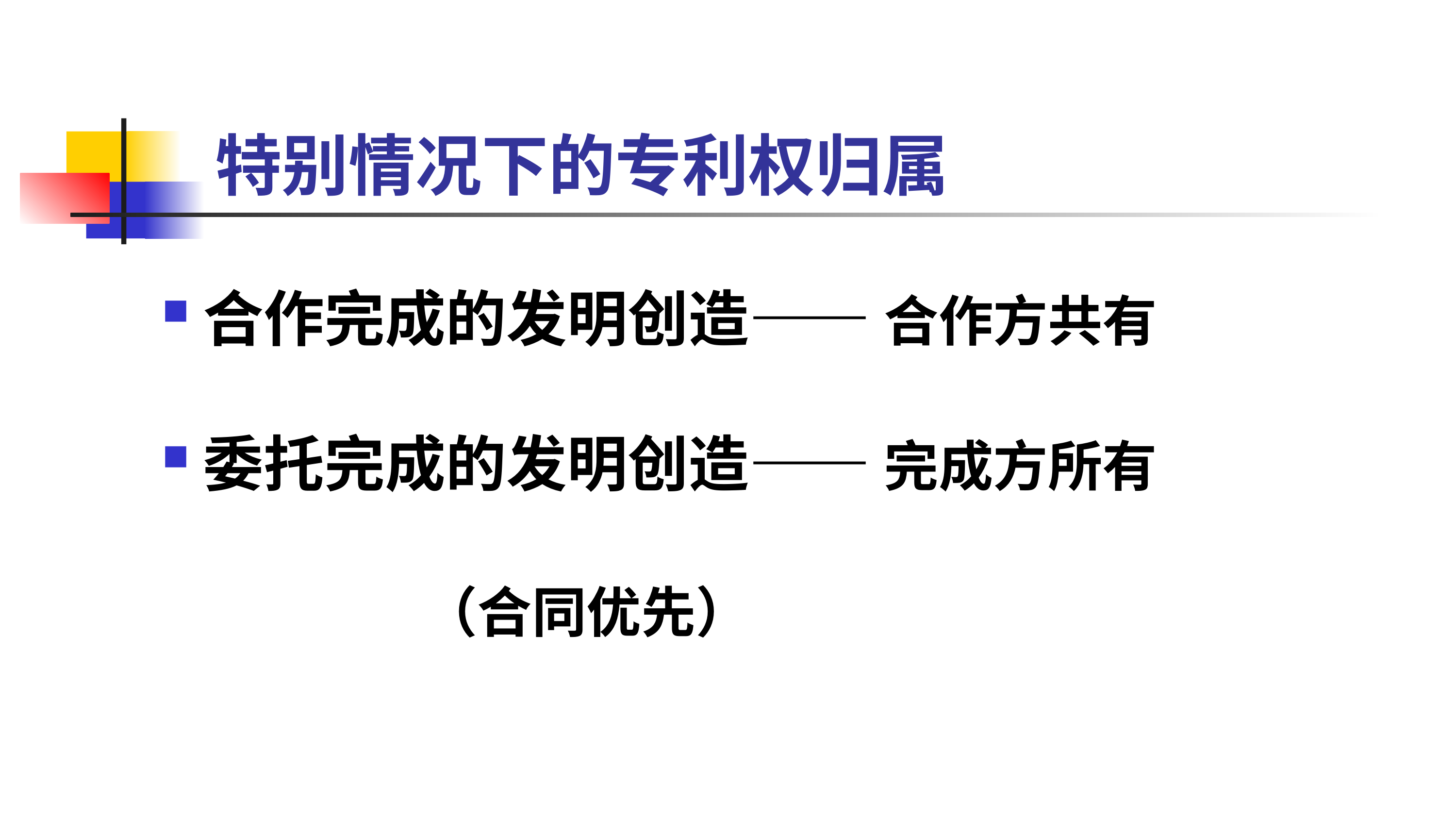

# 特别情况下的专利权归属
合作完成的发明创造—— 合作方共有

委托完成的发明创造—— 完成方所有

                    （合同优先）